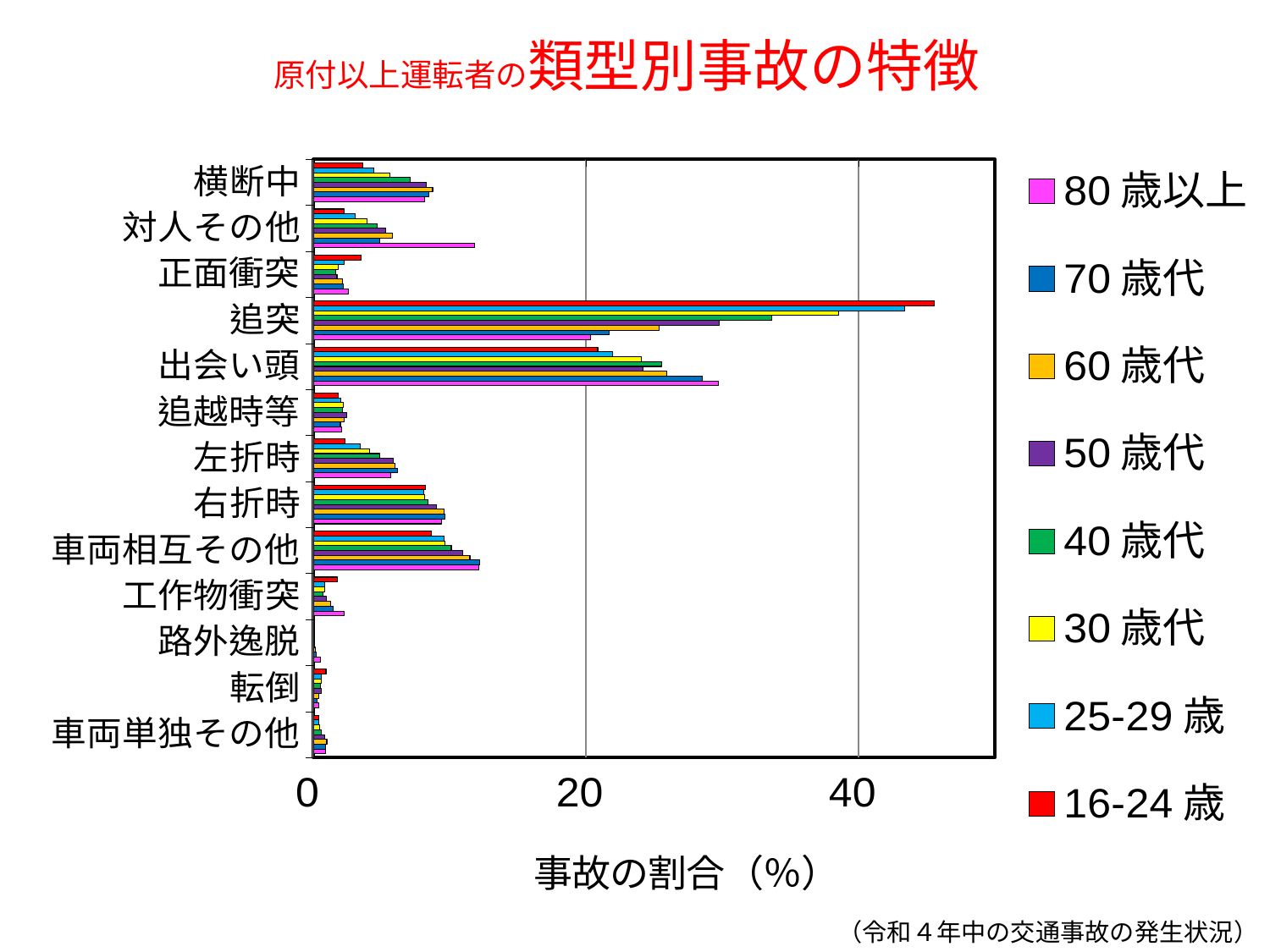

# 原付以上運転者の類型別事故の特徴

### Chart

| Category | 16-24歳 | 25-29歳 | 30歳代 | 40歳代 | 50歳代 | 60歳代 | 70歳代 | 80歳以上 |
|---|---|---|---|---|---|---|---|---|
| 横断中 | 3.6269001982815596 | 4.432720057720058 | 5.602091447473724 | 7.080577269993987 | 8.305936356305441 | 8.748240446274961 | 8.465060503652023 | 8.161305808929429 |
| 対人その他 | 2.2389292795769995 | 3.03481240981241 | 3.9481406391719576 | 4.703204192079719 | 5.272625767632281 | 5.781763203169803 | 4.845742941240597 | 11.841894703152505 |
| 正面衝突 | 3.475435117867372 | 2.250180375180375 | 1.822013551725978 | 1.6557855854308048 | 1.7265264768521391 | 2.1088577237891664 | 2.183037174315927 | 2.560409665546487 |
| 追突 | 45.55794227803481 | 43.3982683982684 | 38.53171850824308 | 33.61180310969848 | 29.789301738932654 | 25.361034356915695 | 21.68320069769977 | 20.331253000480075 |
| 出会い頭 | 20.86362634941617 | 21.95616883116883 | 24.06231659819666 | 25.551928528476935 | 24.1796414614478 | 25.947552265262498 | 28.513027362912897 | 29.740758521363418 |
| 追越時等 | 1.8423661599471248 | 1.984126984126984 | 2.182148001920717 | 2.1304011682845116 | 2.4584909951822675 | 2.2418017830144414 | 1.9759075547803335 | 2.056329012642023 |
| 左折時 | 2.3435778805904386 | 3.418109668109668 | 4.129541695566345 | 4.879305901554849 | 5.872257717676736 | 5.961628695062823 | 6.178458519568298 | 5.680908945431269 |
| 右折時 | 8.23143864287288 | 8.121392496392495 | 8.165715200341461 | 8.412078000171807 | 9.017223910840933 | 9.611073458109589 | 9.64515425705876 | 9.425508081293007 |
| 車両相互その他 | 8.65278695747962 | 9.55988455988456 | 9.622258976684629 | 10.117257967528563 | 10.933978454603727 | 11.482717272300714 | 12.220647552600022 | 12.113938230116819 |
| 工作物衝突 | 1.7404714694866712 | 0.8432539682539683 | 0.8376460545270235 | 0.6786358560261145 | 0.9283956743791741 | 1.2460247119545382 | 1.4744358443257386 | 2.2323571771483435 |
| 路外逸脱 | 0.10189469046045384 | 0.06313131313131314 | 0.034679613722456384 | 0.06872261833175844 | 0.08064015879908194 | 0.11469683541004119 | 0.22348195791998254 | 0.528084493518963 |
| 転倒 | 0.9198061246970698 | 0.5591630591630592 | 0.5895534332817585 | 0.5304527102482605 | 0.5851580753882101 | 0.40665241645378236 | 0.26163741415022346 | 0.3840614498319731 |
| 車両単独その他 | 0.4048248512888301 | 0.3787878787878788 | 0.46684095395614367 | 0.5734043467056095 | 0.8394847300622377 | 0.9827433397633074 | 0.8612231549111523 | 0.9121459433509362 |
（令和４年中の交通事故の発生状況）